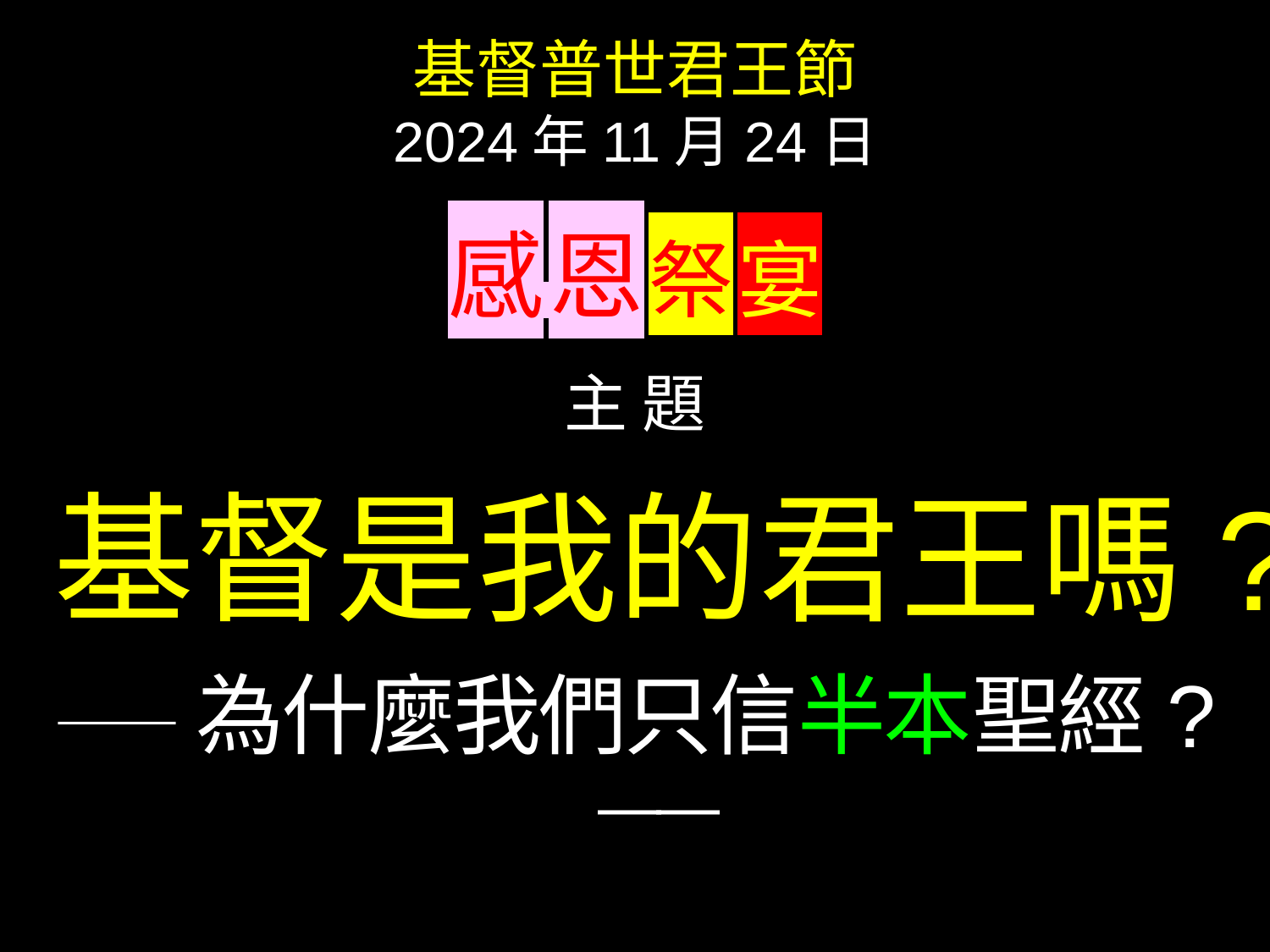

基督普世君王節
2024年11月24日

感 恩 祭 宴

主 題

基督是我的君王嗎?
——為什麼我們只信半本聖經?——